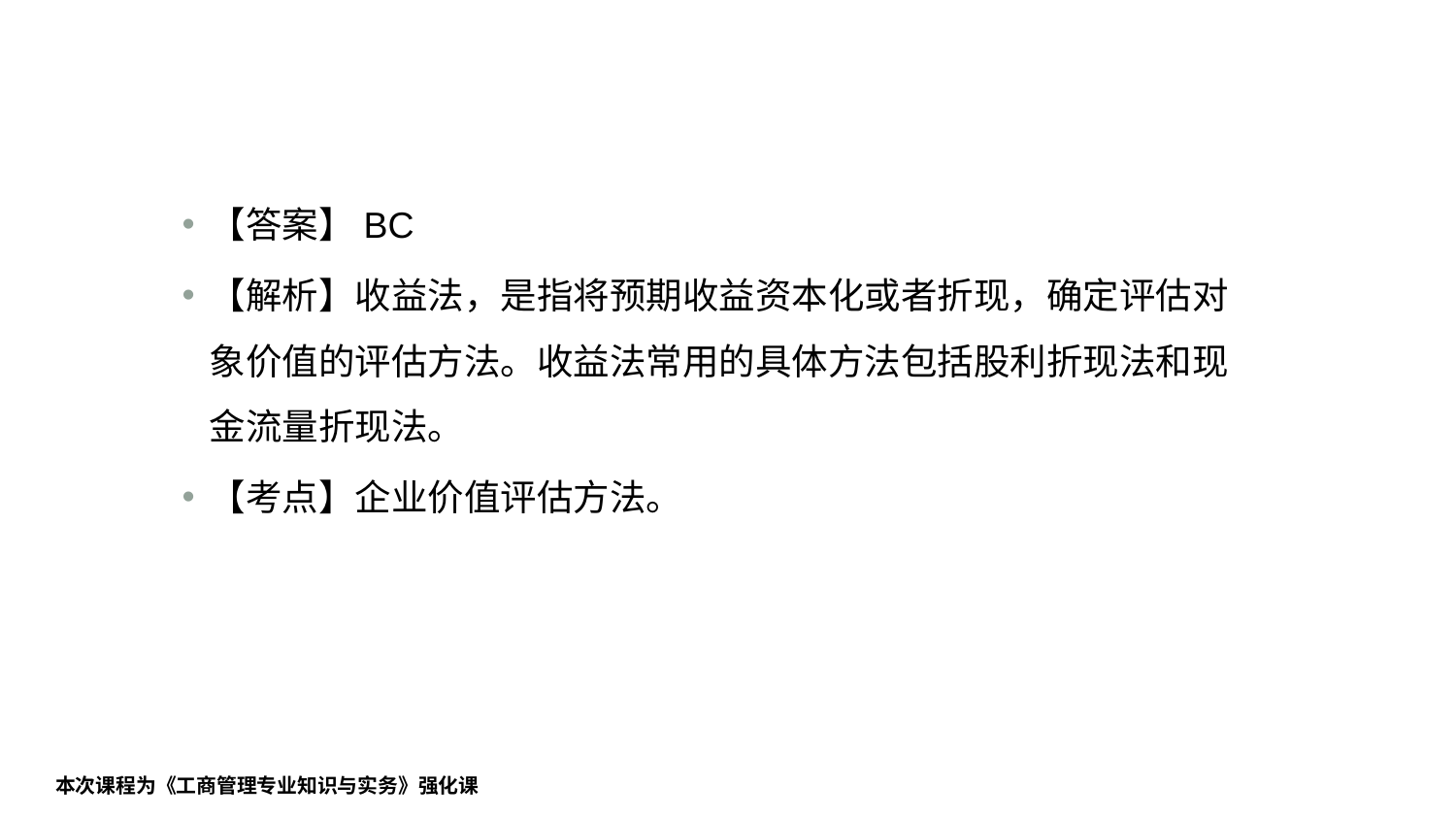

#
【答案】BC
【解析】收益法，是指将预期收益资本化或者折现，确定评估对象价值的评估方法。收益法常用的具体方法包括股利折现法和现金流量折现法。
【考点】企业价值评估方法。